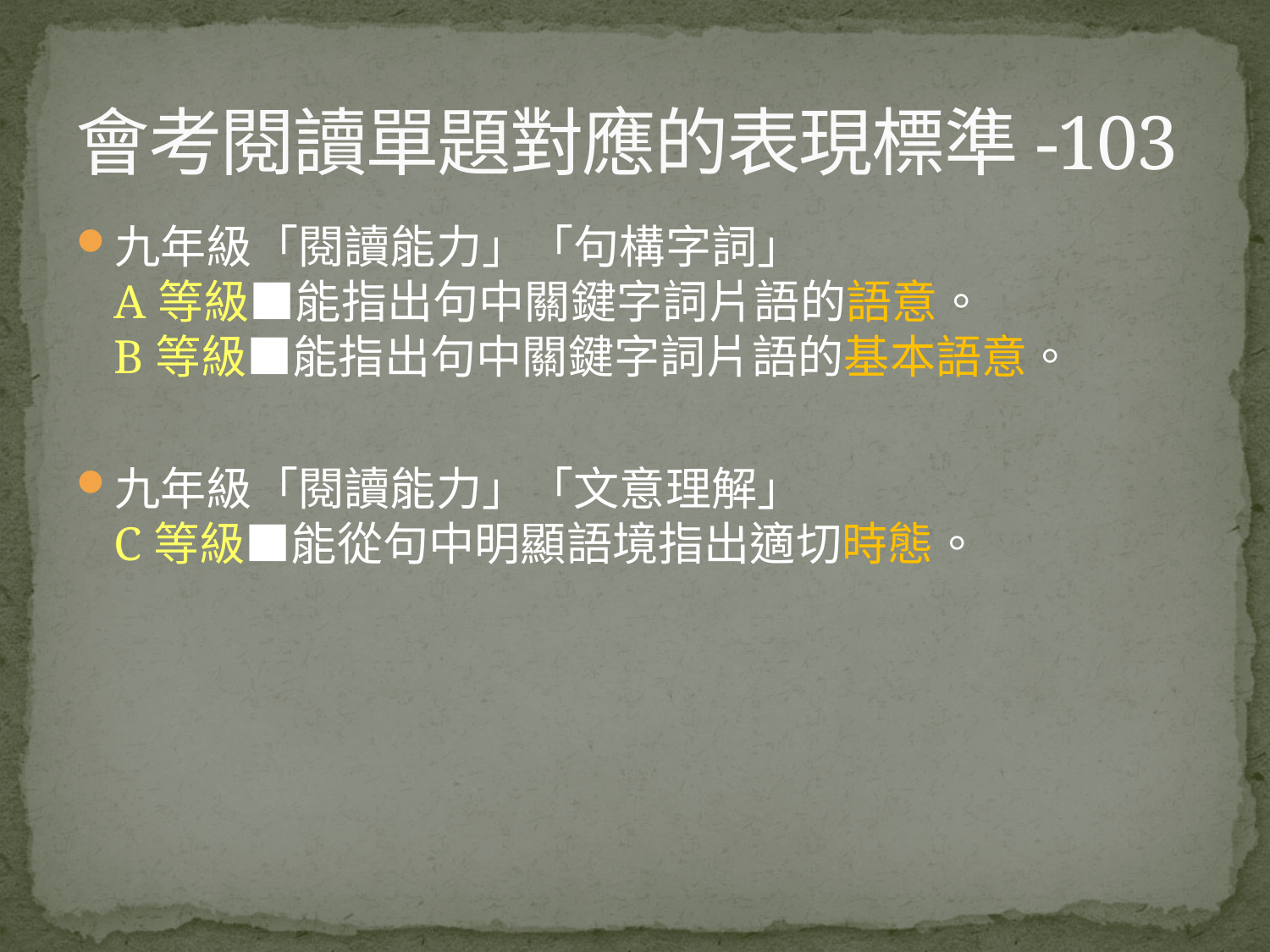

# 會考閱讀單題對應的表現標準-103
九年級「閱讀能力」「句構字詞」
A等級■能指出句中關鍵字詞片語的語意。
B等級■能指出句中關鍵字詞片語的基本語意。

九年級「閱讀能力」「文意理解」
C等級■能從句中明顯語境指出適切時態。